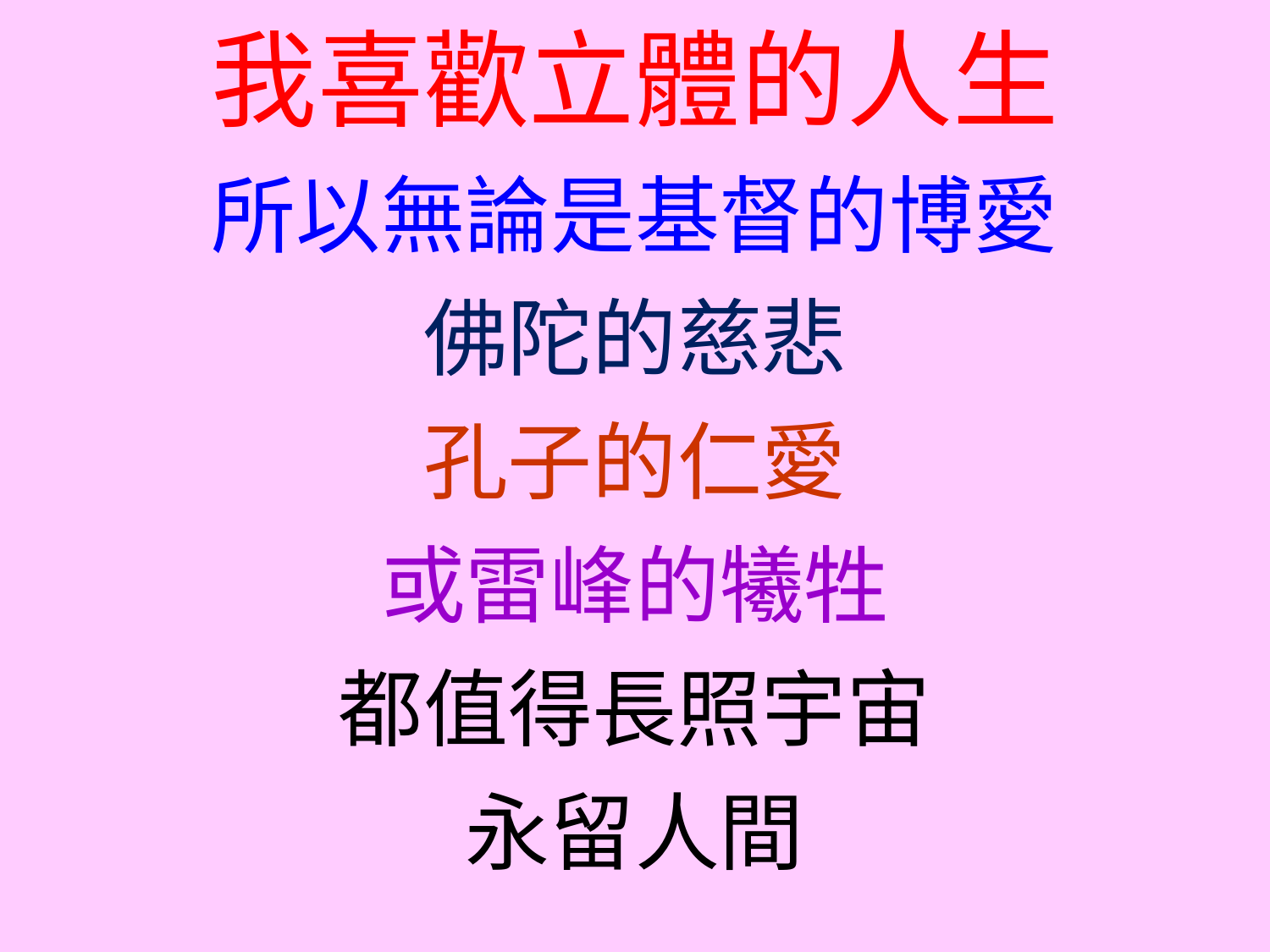

我喜歡立體的人生
所以無論是基督的博愛
佛陀的慈悲
孔子的仁愛
或雷峰的犧牲
都值得長照宇宙
永留人間